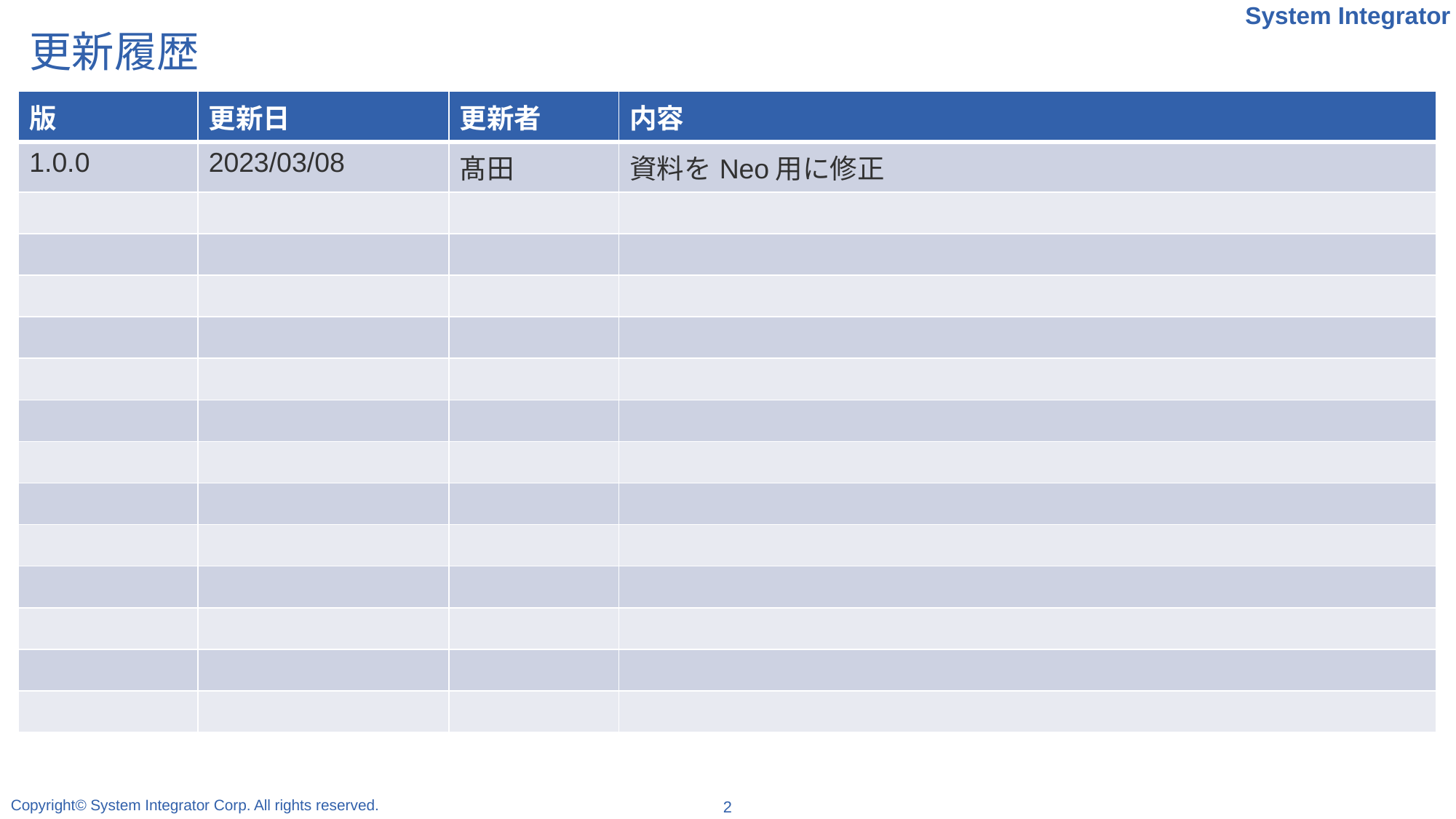

# 更新履歴
| 版 | 更新日 | 更新者 | 内容 |
| --- | --- | --- | --- |
| 1.0.0 | 2023/03/08 | 髙田 | 資料をNeo用に修正 |
|  |  |  |  |
|  |  |  |  |
|  |  |  |  |
|  |  |  |  |
|  |  |  |  |
|  |  |  |  |
|  |  |  |  |
|  |  |  |  |
|  |  |  |  |
|  |  |  |  |
|  |  |  |  |
|  |  |  |  |
|  |  |  |  |